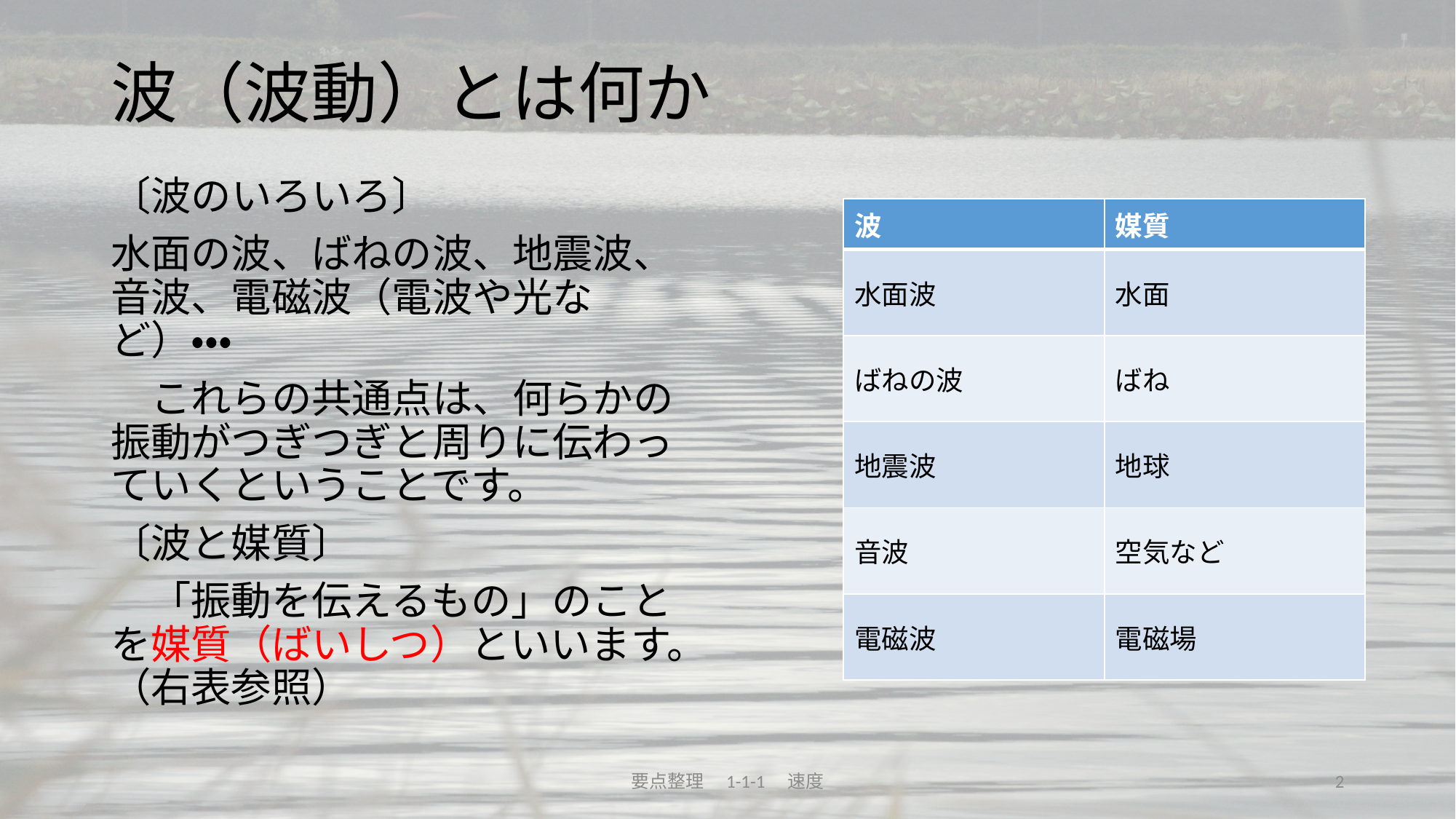

# 波（波動）とは何か
〔波のいろいろ〕
水面の波、ばねの波、地震波、音波、電磁波（電波や光など）・・・
　これらの共通点は、何らかの振動がつぎつぎと周りに伝わっていくということです。
〔波と媒質〕
　「振動を伝えるもの」のことを媒質（ばいしつ）といいます。（右表参照）

| 波 | 媒質 |
| --- | --- |
| 水面波 | 水面 |
| ばねの波 | ばね |
| 地震波 | 地球 |
| 音波 | 空気など |
| 電磁波 | 電磁場 |
要点整理　1-1-1　速度
2